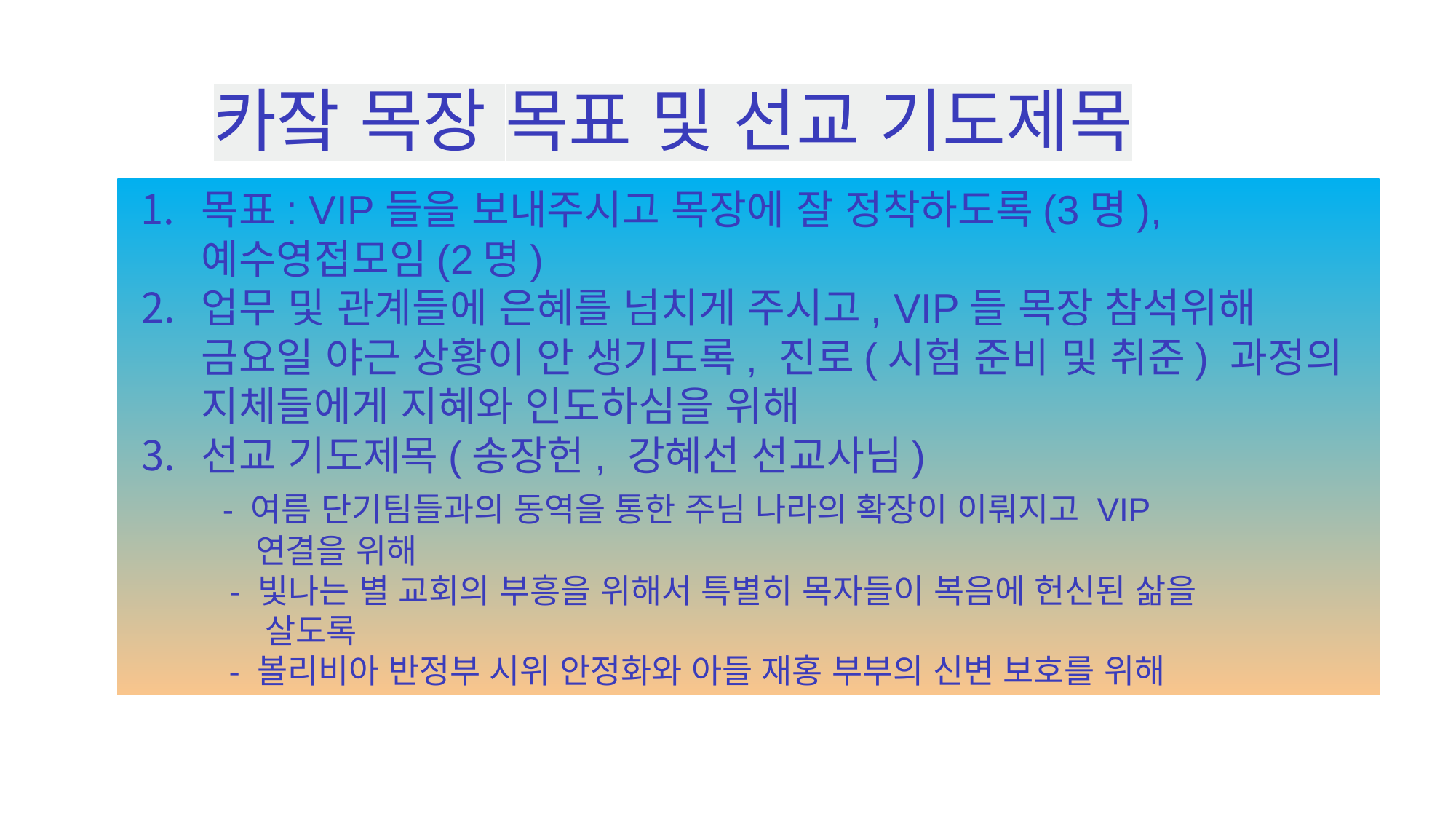

카잨 목장 목표 및 선교 기도제목
목표: VIP들을 보내주시고 목장에 잘 정착하도록(3명), 예수영접모임(2명)
업무 및 관계들에 은혜를 넘치게 주시고, VIP들 목장 참석위해 금요일 야근 상황이 안 생기도록, 진로(시험 준비 및 취준) 과정의 지체들에게 지혜와 인도하심을 위해
선교 기도제목(송장헌, 강혜선 선교사님)
  - 여름 단기팀들과의 동역을 통한 주님 나라의 확장이 이뤄지고 VIP
     연결을 위해
 - 빛나는 별 교회의 부흥을 위해서 특별히 목자들이 복음에 헌신된 삶을
    살도록
   - 볼리비아 반정부 시위 안정화와 아들 재홍 부부의 신변 보호를 위해